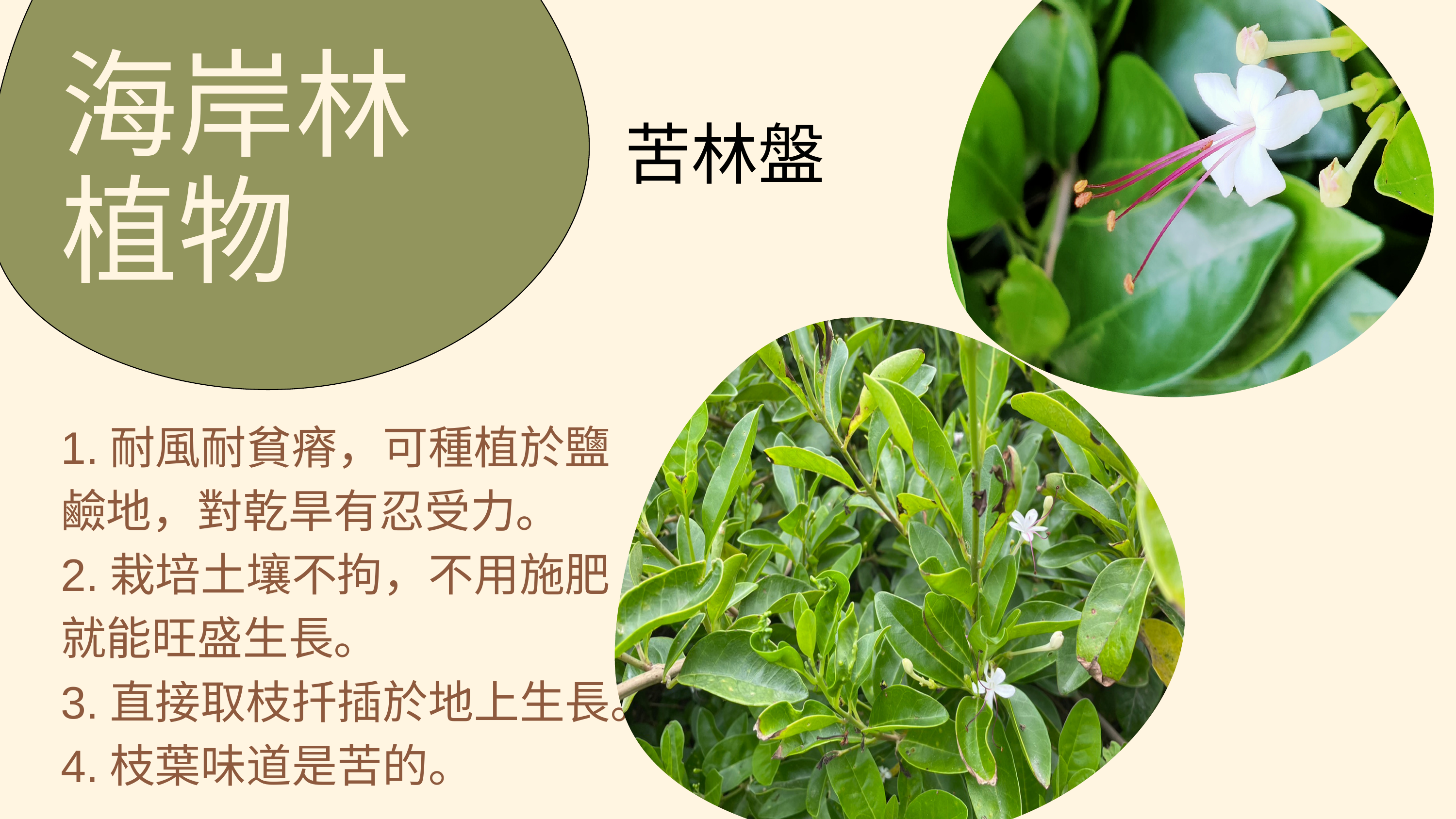

海岸林植物

苦林盤

1.耐風耐貧瘠，可種植於鹽鹼地，對乾旱有忍受力。
2.栽培土壤不拘，不用施肥就能旺盛生長。
3.直接取枝扦插於地上生長。
4.枝葉味道是苦的。